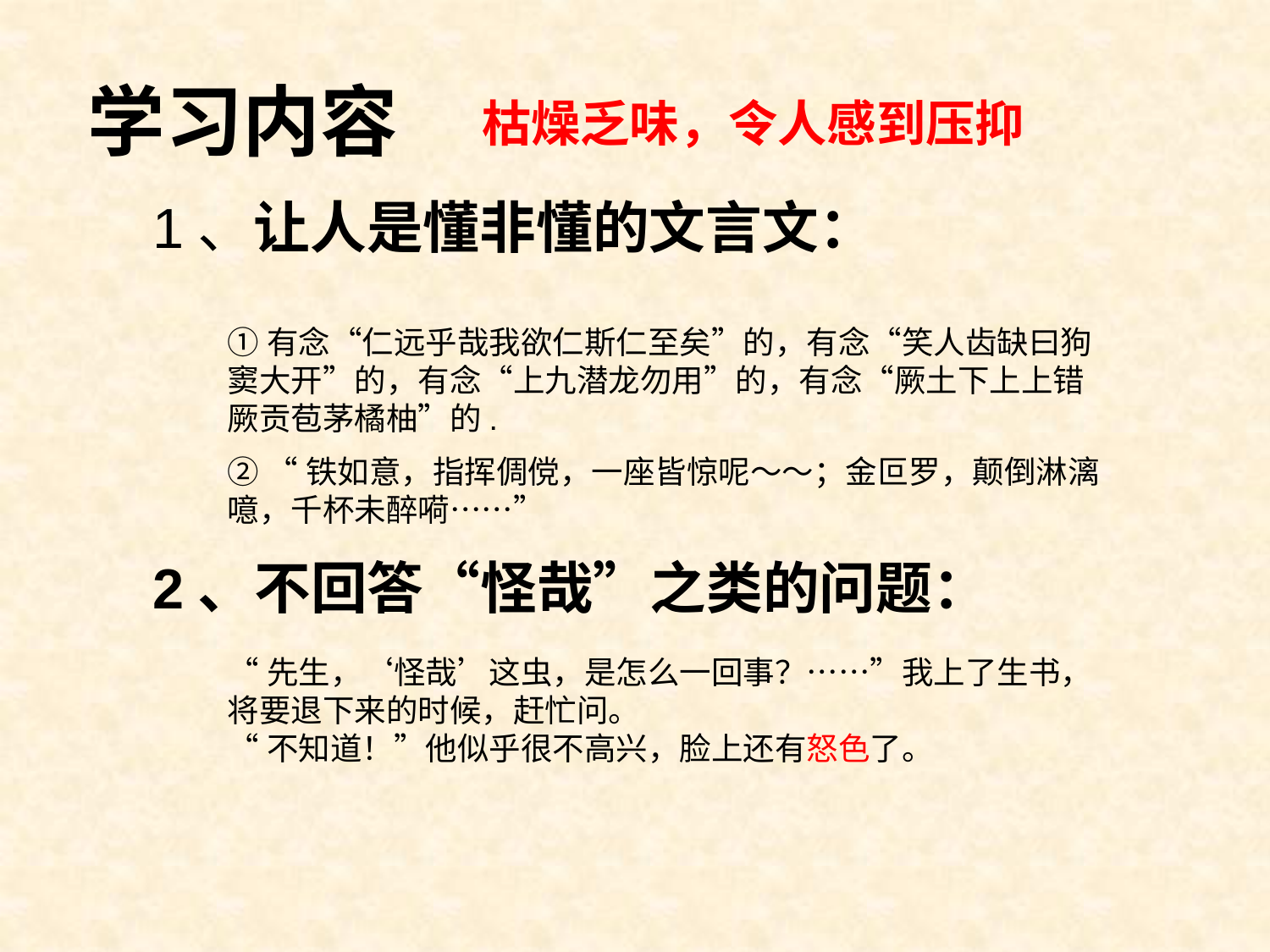

学习内容
枯燥乏味，令人感到压抑
1、让人是懂非懂的文言文：
①有念“仁远乎哉我欲仁斯仁至矣”的，有念“笑人齿缺曰狗窦大开”的，有念“上九潜龙勿用”的，有念“厥土下上上错厥贡苞茅橘柚”的.
② “铁如意，指挥倜傥，一座皆惊呢～～；金叵罗，颠倒淋漓噫，千杯未醉嗬……”
2、不回答“怪哉”之类的问题：
“先生，‘怪哉’这虫，是怎么一回事？……”我上了生书，将要退下来的时候，赶忙问。
“不知道！”他似乎很不高兴，脸上还有怒色了。